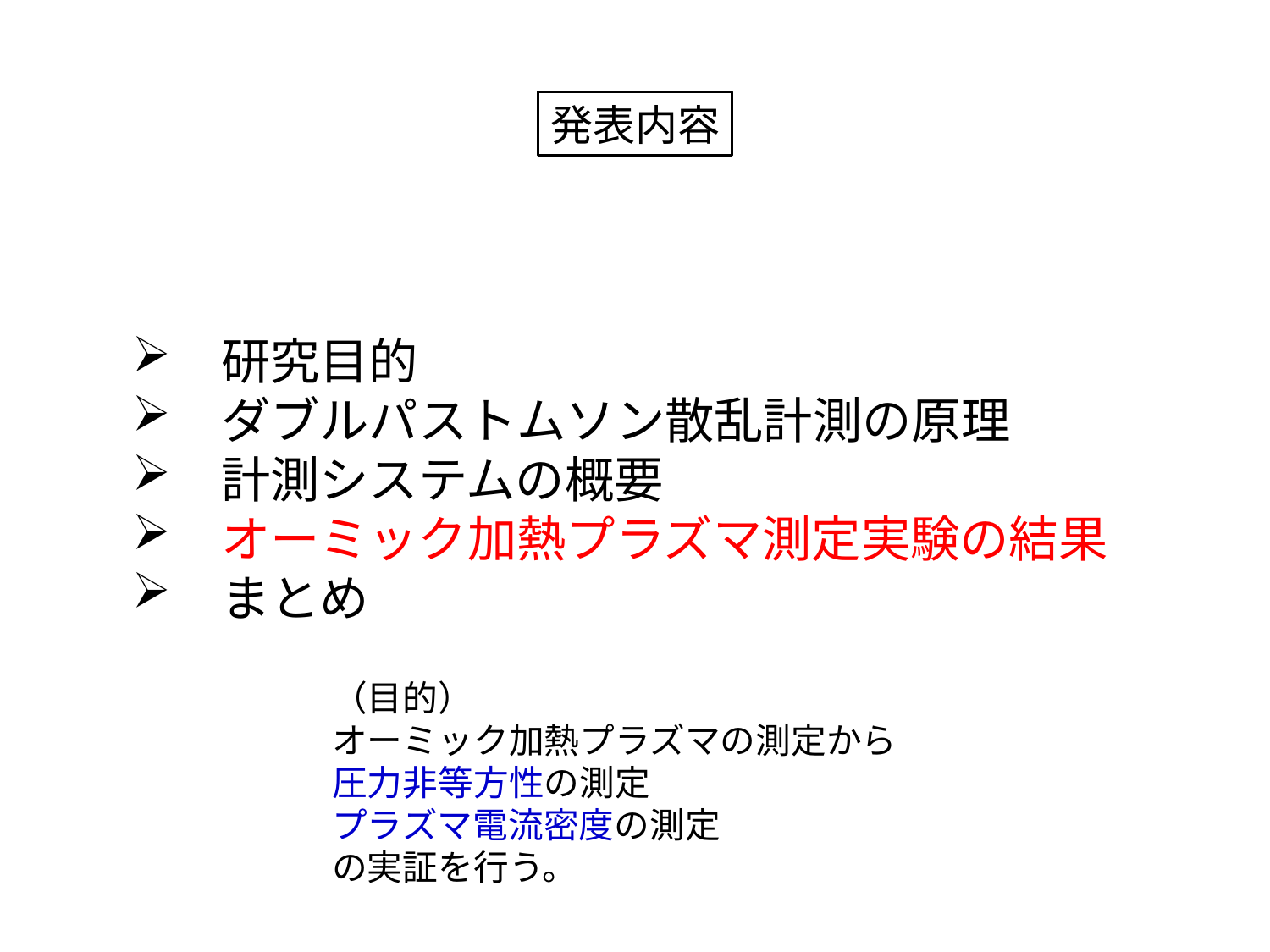

発表内容
　研究目的
　ダブルパストムソン散乱計測の原理
　計測システムの概要
　オーミック加熱プラズマ測定実験の結果
　まとめ
（目的）
オーミック加熱プラズマの測定から
圧力非等方性の測定
プラズマ電流密度の測定
の実証を行う。